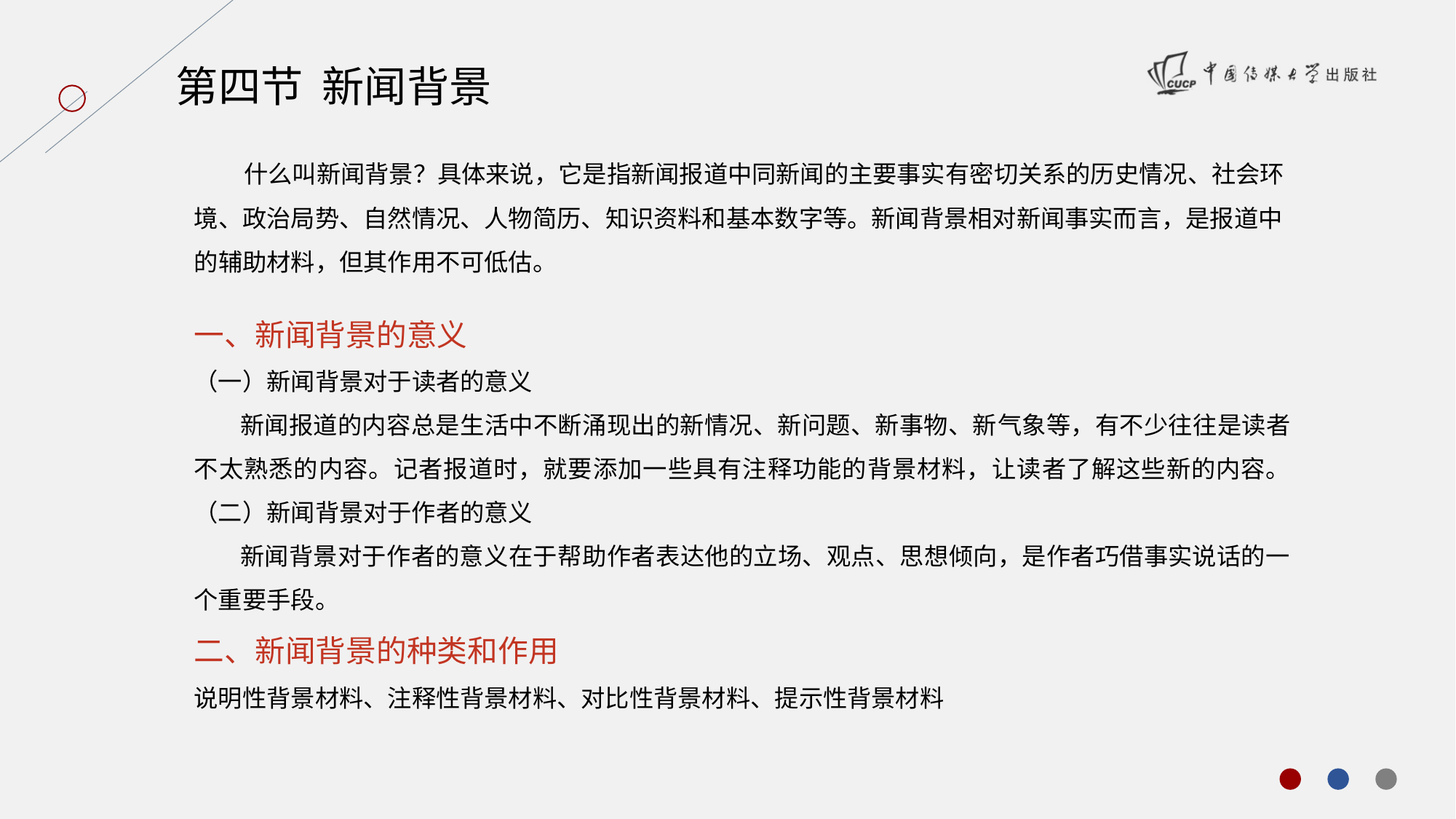

第四节  新闻背景

       什么叫新闻背景？具体来说，它是指新闻报道中同新闻的主要事实有密切关系的历史情况、社会环境、政治局势、自然情况、人物简历、知识资料和基本数字等。新闻背景相对新闻事实而言，是报道中的辅助材料，但其作用不可低估。

一、新闻背景的意义
（一）新闻背景对于读者的意义
       新闻报道的内容总是生活中不断涌现出的新情况、新问题、新事物、新气象等，有不少往往是读者不太熟悉的内容。记者报道时，就要添加一些具有注释功能的背景材料，让读者了解这些新的内容。（二）新闻背景对于作者的意义
       新闻背景对于作者的意义在于帮助作者表达他的立场、观点、思想倾向，是作者巧借事实说话的一个重要手段。
二、新闻背景的种类和作用
说明性背景材料、注释性背景材料、对比性背景材料、提示性背景材料